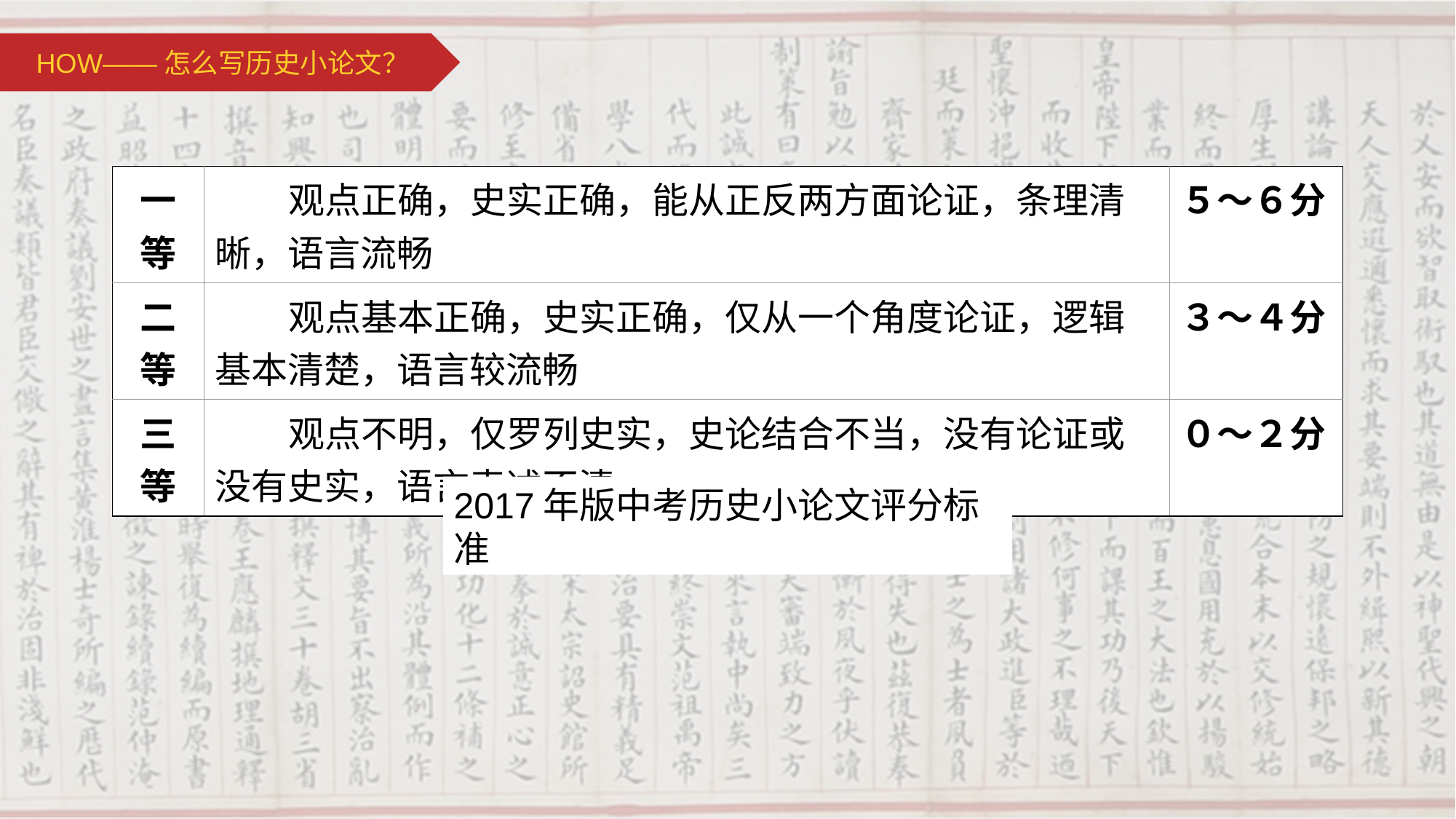

HOW——怎么写历史小论文？
| 一等 | 观点正确，史实正确，能从正反两方面论证，条理清晰，语言流畅 | ５～６分 |
| --- | --- | --- |
| 二等 | 观点基本正确，史实正确，仅从一个角度论证，逻辑基本清楚，语言较流畅 | ３～４分 |
| 三等 | 观点不明，仅罗列史实，史论结合不当，没有论证或没有史实，语言表述不清 | ０～２分 |
2017年版中考历史小论文评分标准